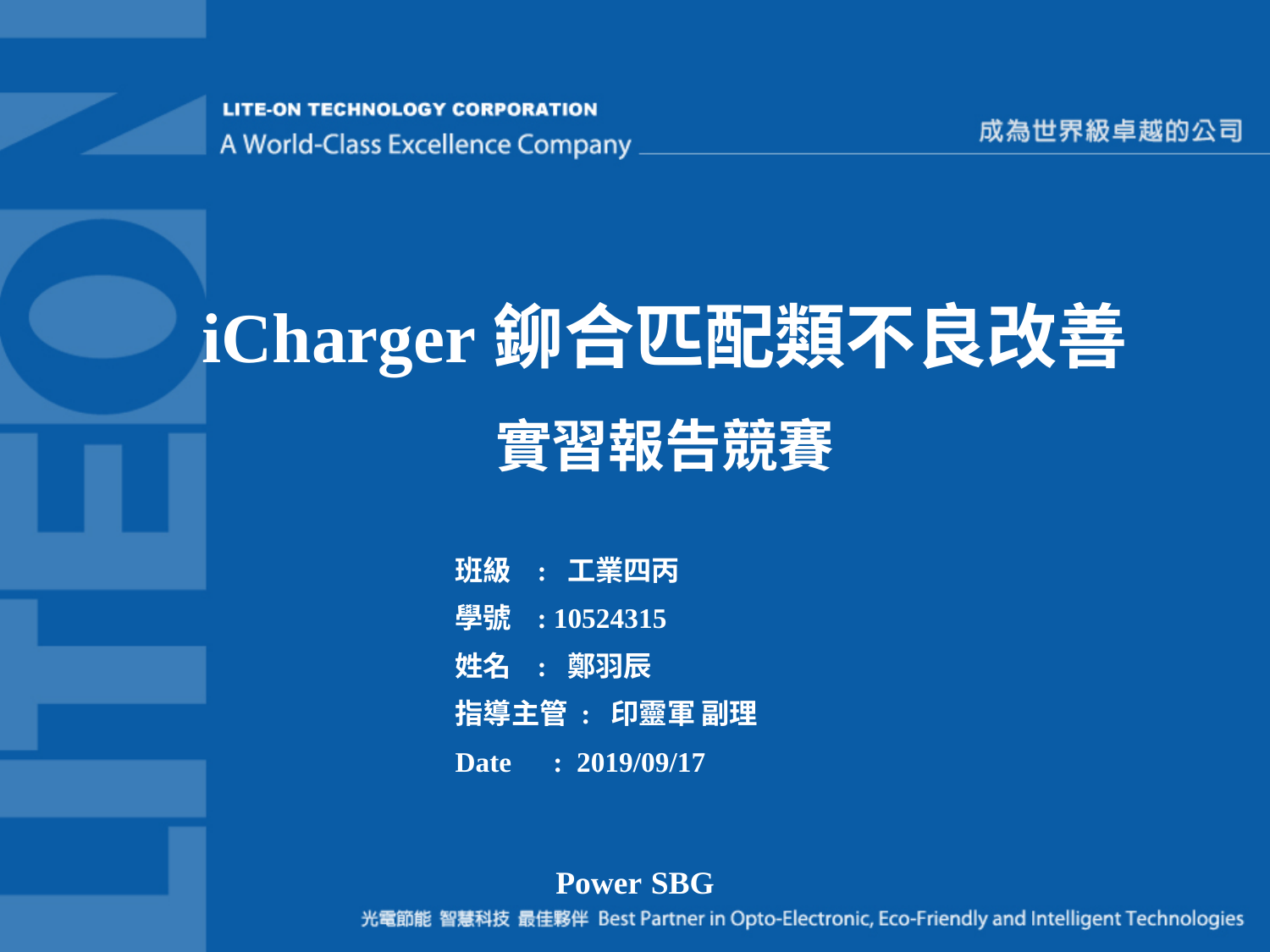

# iCharger鉚合匹配類不良改善 實習報告競賽
班級   :  工業四丙
學號   : 10524315
姓名   :  鄭羽辰
指導主管 :  印靈軍 副理
Date      :  2019/09/17
Power SBG